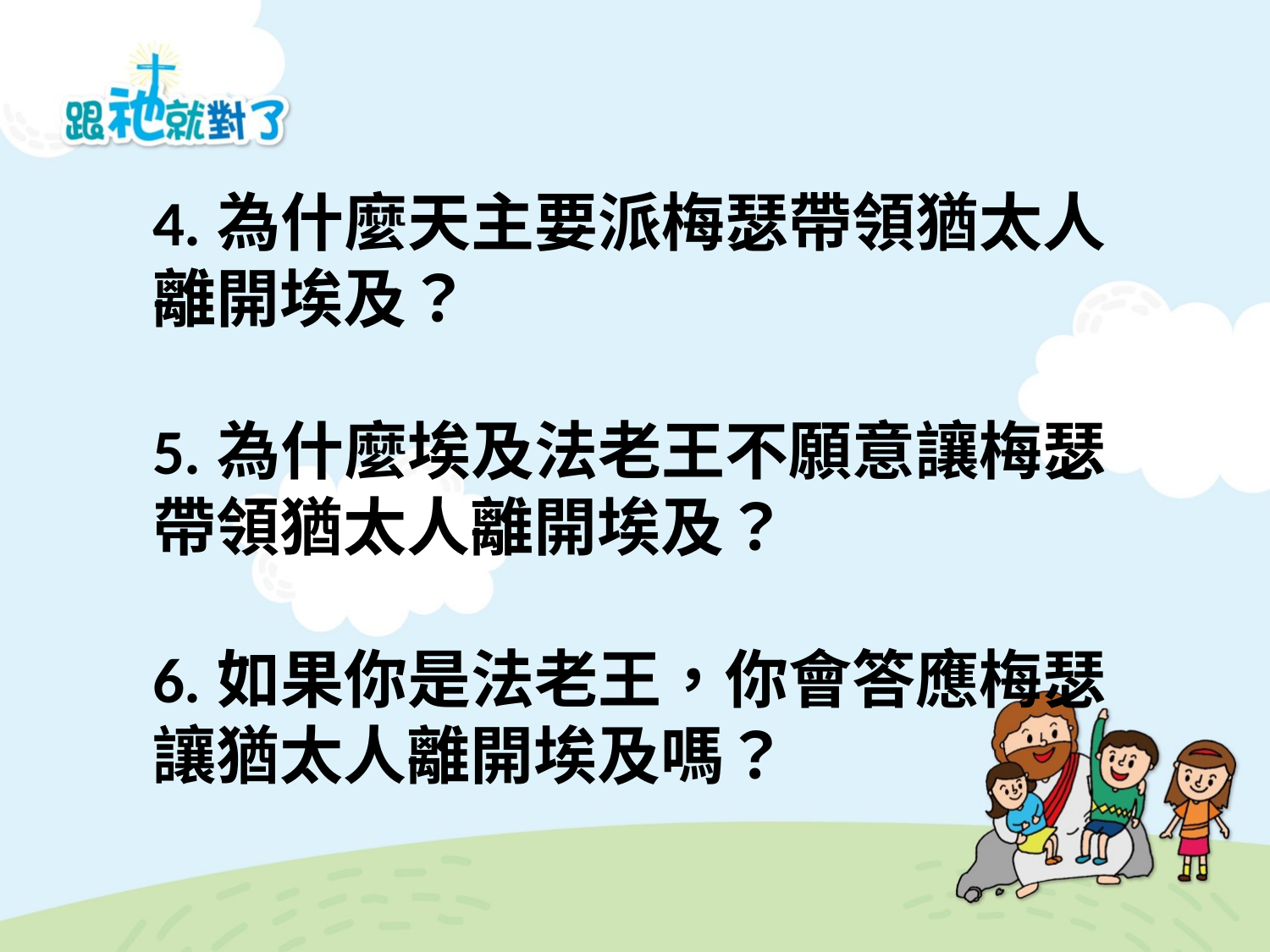

4.為什麼天主要派梅瑟帶領猶太人離開埃及？

5.為什麼埃及法老王不願意讓梅瑟帶領猶太人離開埃及？

6.如果你是法老王，你會答應梅瑟讓猶太人離開埃及嗎？